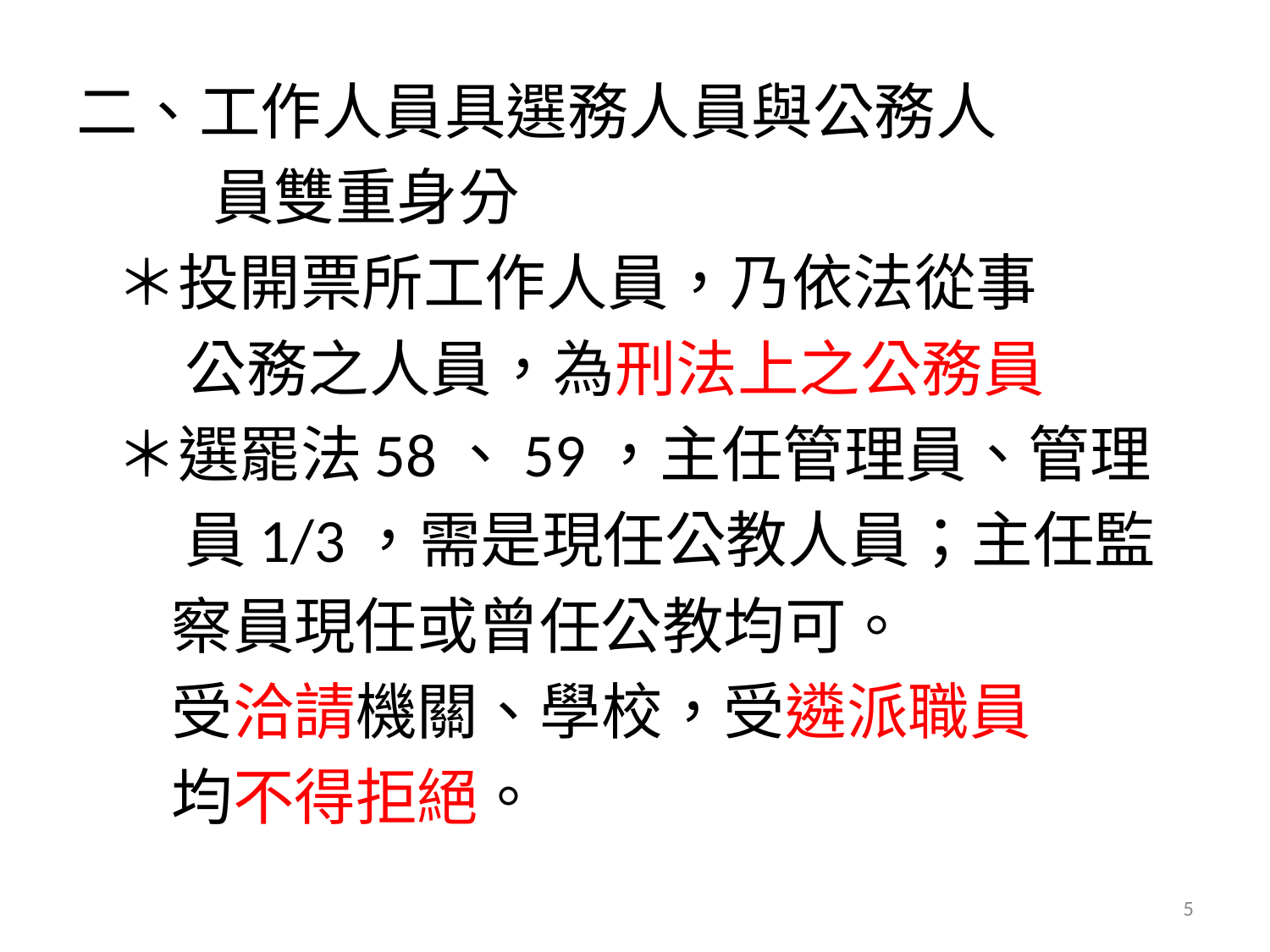

二、工作人員具選務人員與公務人
         員雙重身分
  ＊投開票所工作人員，乃依法從事
       公務之人員，為刑法上之公務員
  ＊選罷法58、59，主任管理員、管理
       員1/3，需是現任公教人員；主任監
      察員現任或曾任公教均可。
      受洽請機關、學校，受遴派職員
      均不得拒絕。

5